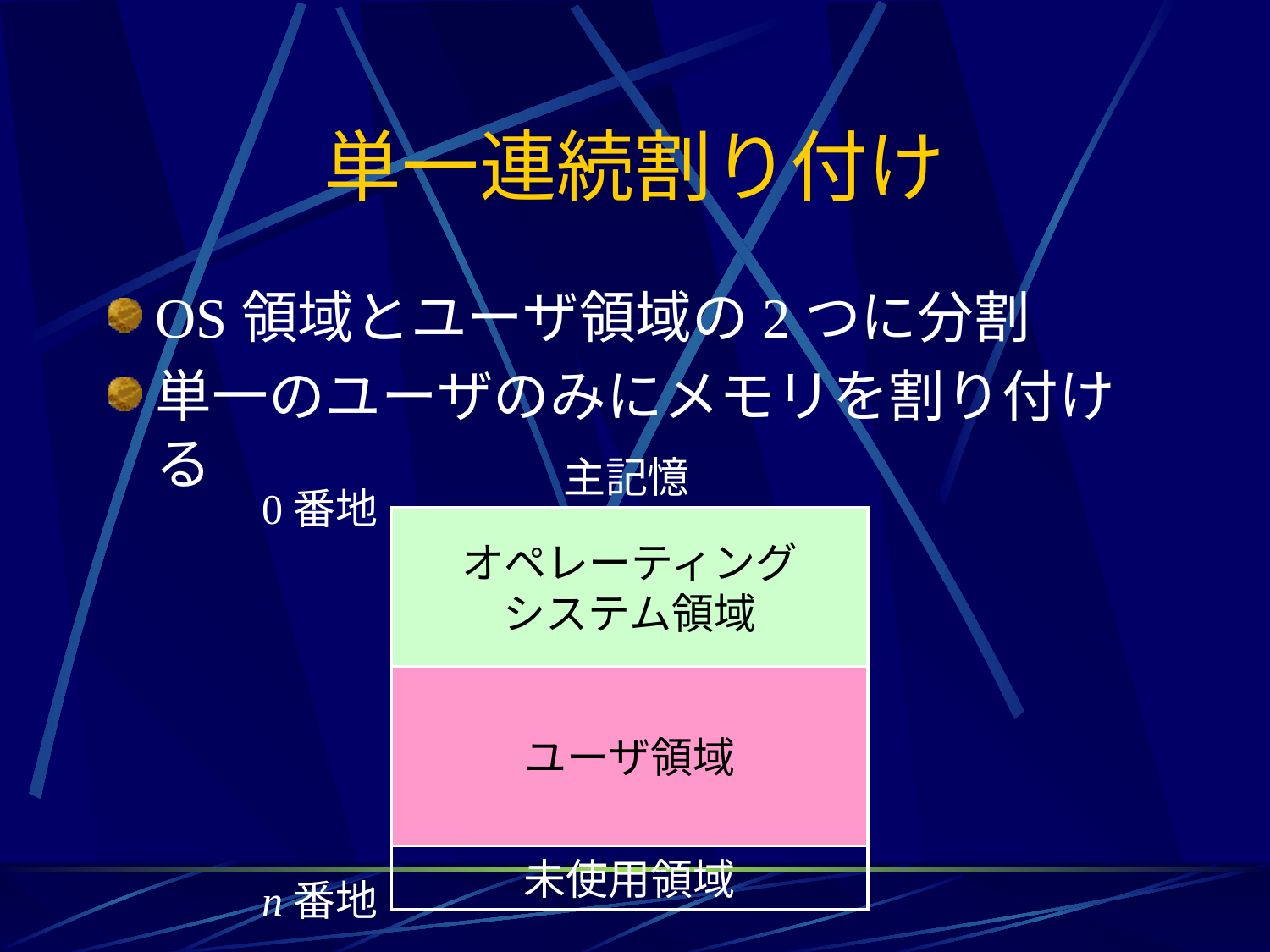

# 単一連続割り付け
OS領域とユーザ領域の2つに分割
単一のユーザのみにメモリを割り付ける
主記憶
0番地

オペレーティング
システム領域
ユーザ領域
未使用領域
n番地